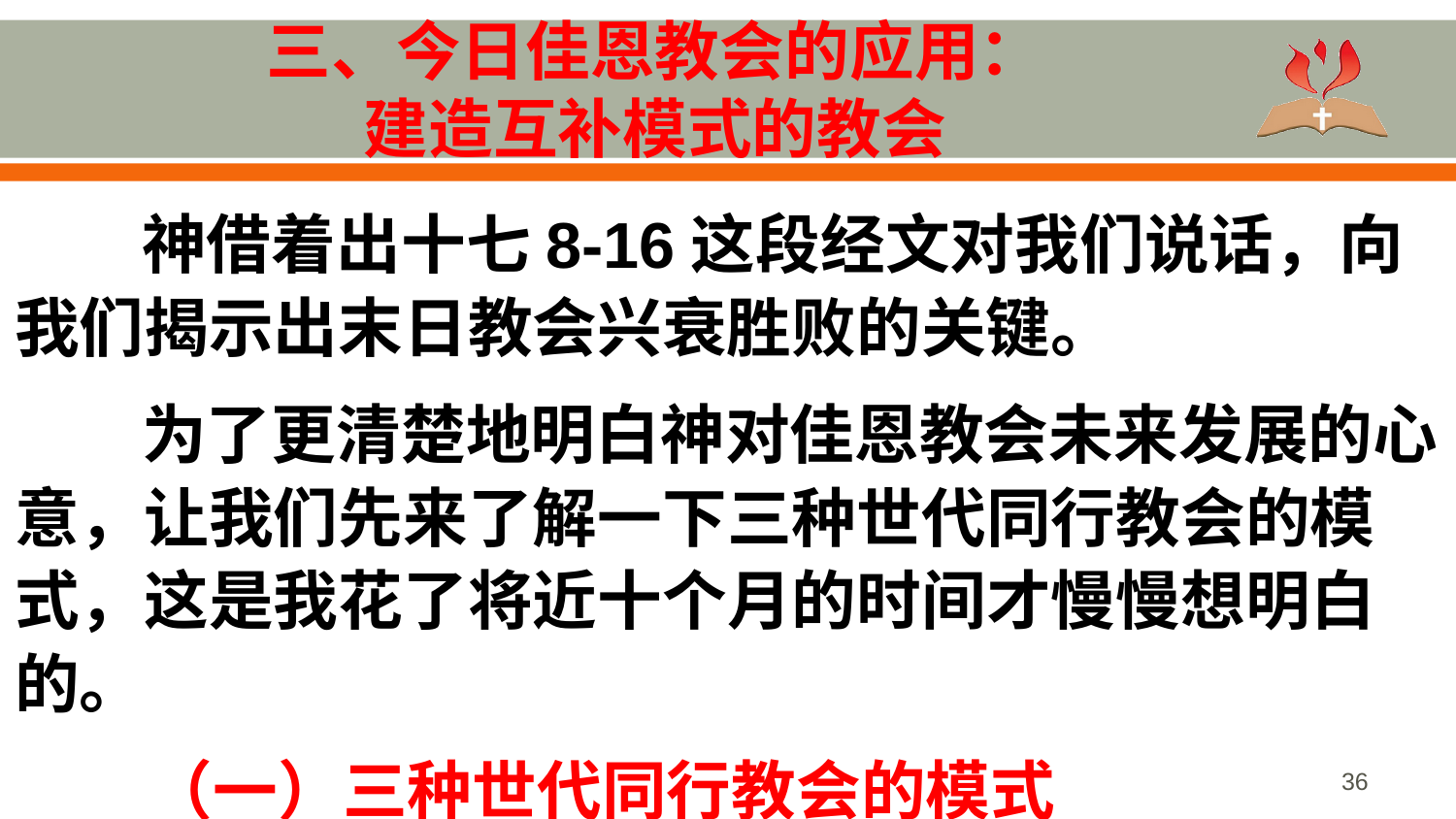

# 三、今日佳恩教会的应用： 建造互补模式的教会
神借着出十七8-16这段经文对我们说话，向我们揭示出末日教会兴衰胜败的关键。
为了更清楚地明白神对佳恩教会未来发展的心意，让我们先来了解一下三种世代同行教会的模式，这是我花了将近十个月的时间才慢慢想明白的。
        （一）三种世代同行教会的模式

36